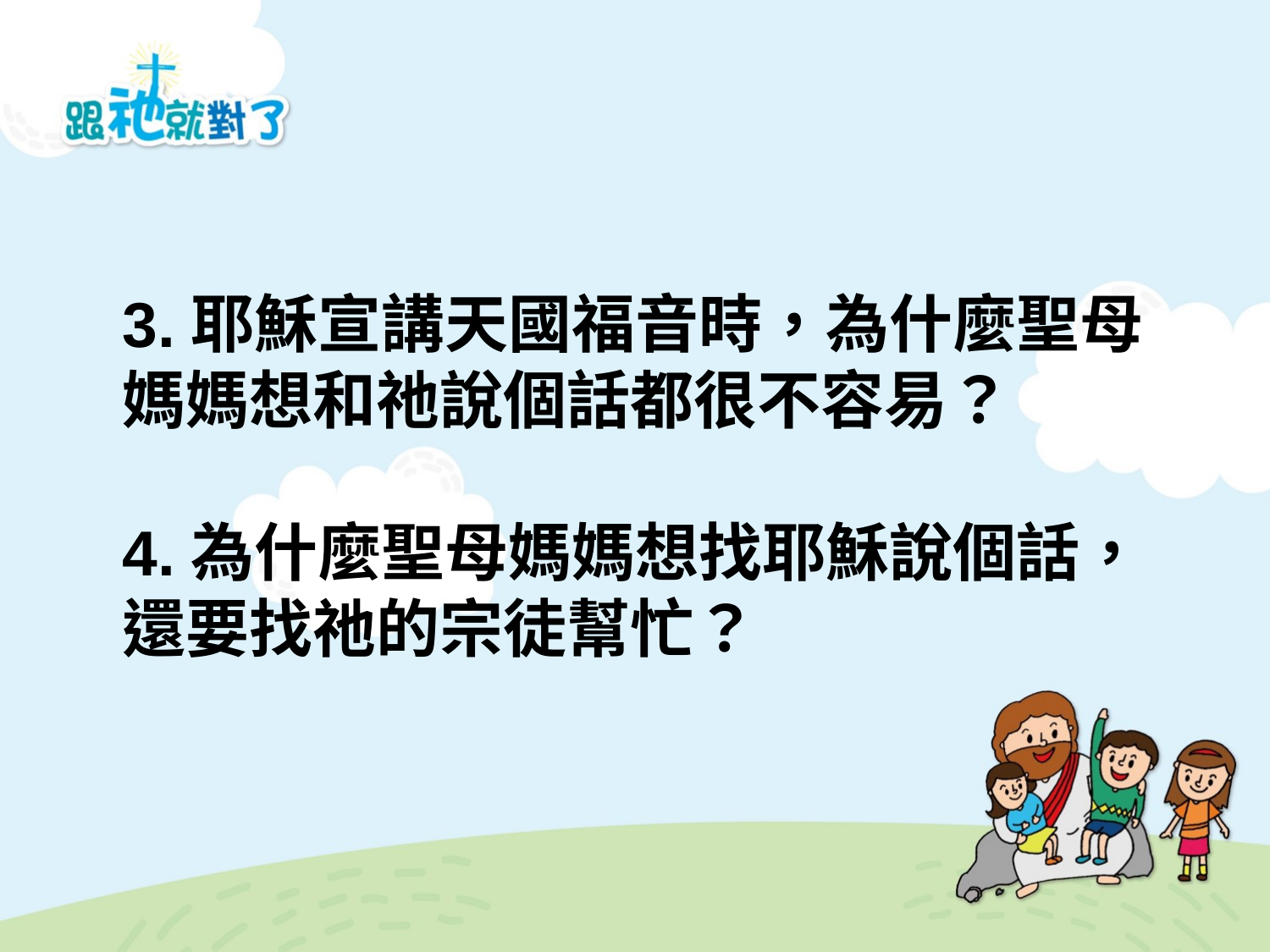

3.耶穌宣講天國福音時，為什麼聖母媽媽想和祂說個話都很不容易？

4.為什麼聖母媽媽想找耶穌說個話，還要找祂的宗徒幫忙？